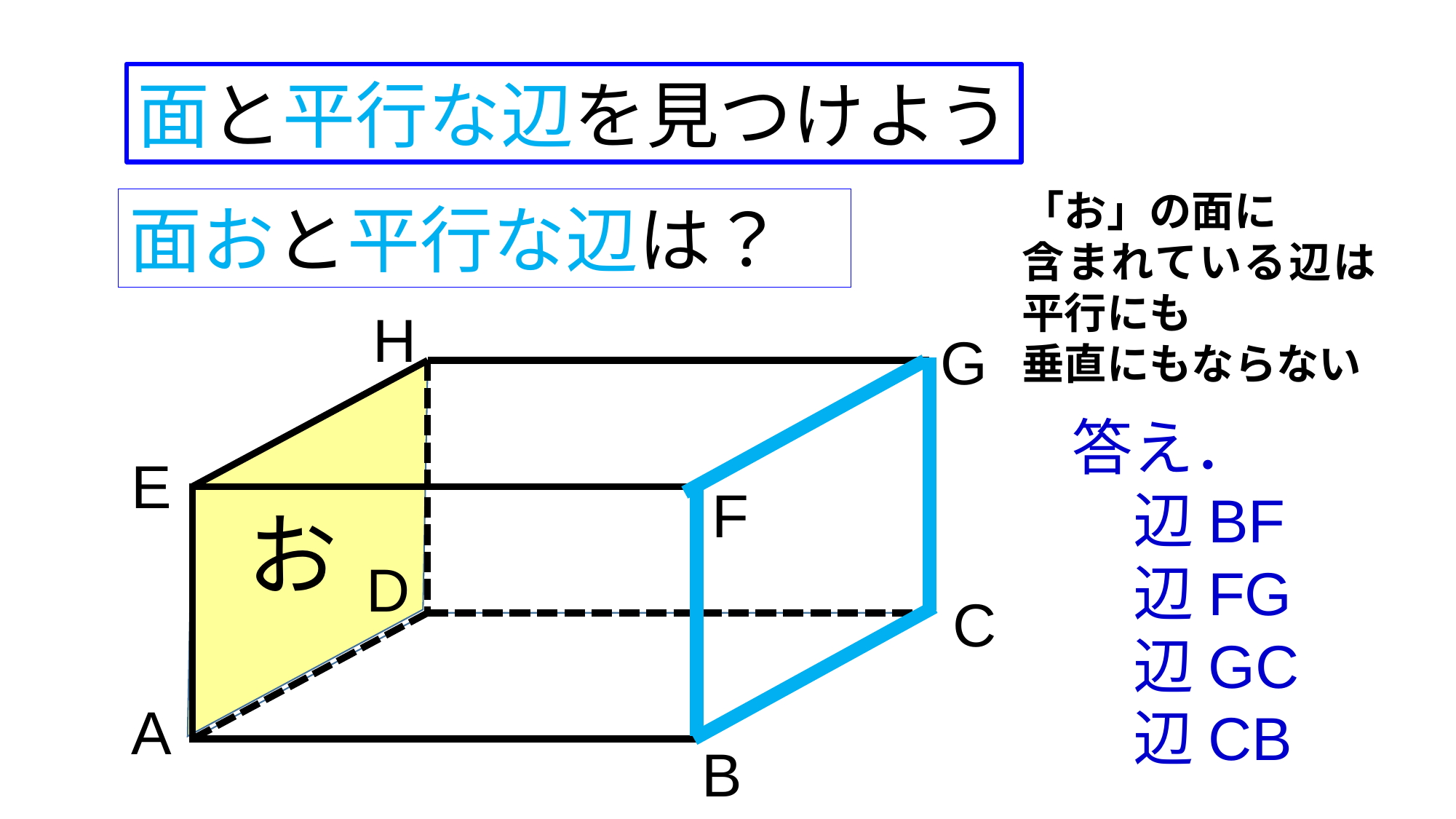

面と平行な辺を見つけよう
「お」の面に
含まれている辺は平行にも
垂直にもならない
面おと平行な辺は？
H
G

答え．
　辺BF
　辺FG
　辺GC
　辺CB

E
F
お
D
C

A
B